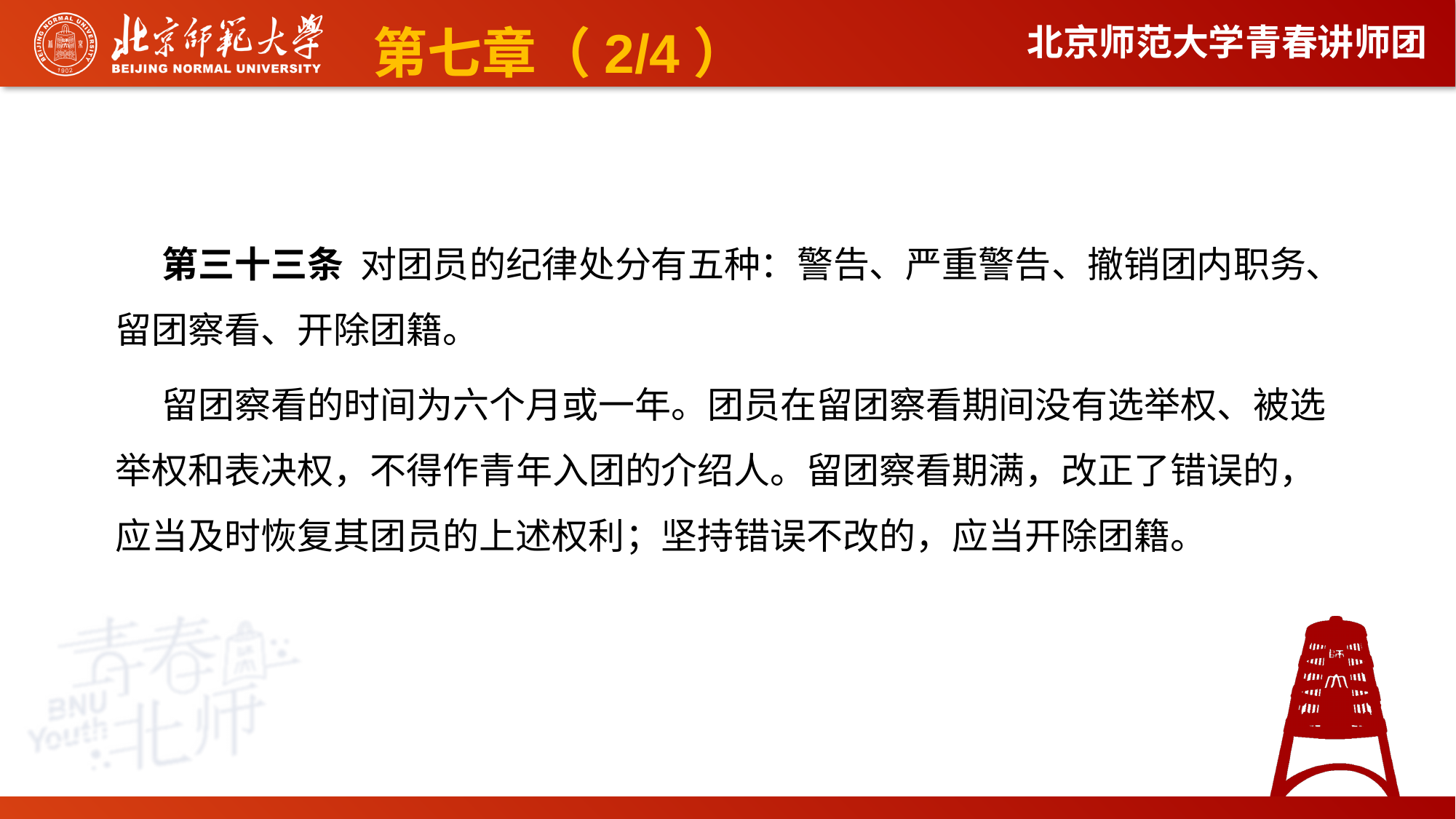

第七章（2/4）

第三十三条  对团员的纪律处分有五种：警告、严重警告、撤销团内职务、留团察看、开除团籍。
留团察看的时间为六个月或一年。团员在留团察看期间没有选举权、被选举权和表决权，不得作青年入团的介绍人。留团察看期满，改正了错误的，应当及时恢复其团员的上述权利；坚持错误不改的，应当开除团籍。